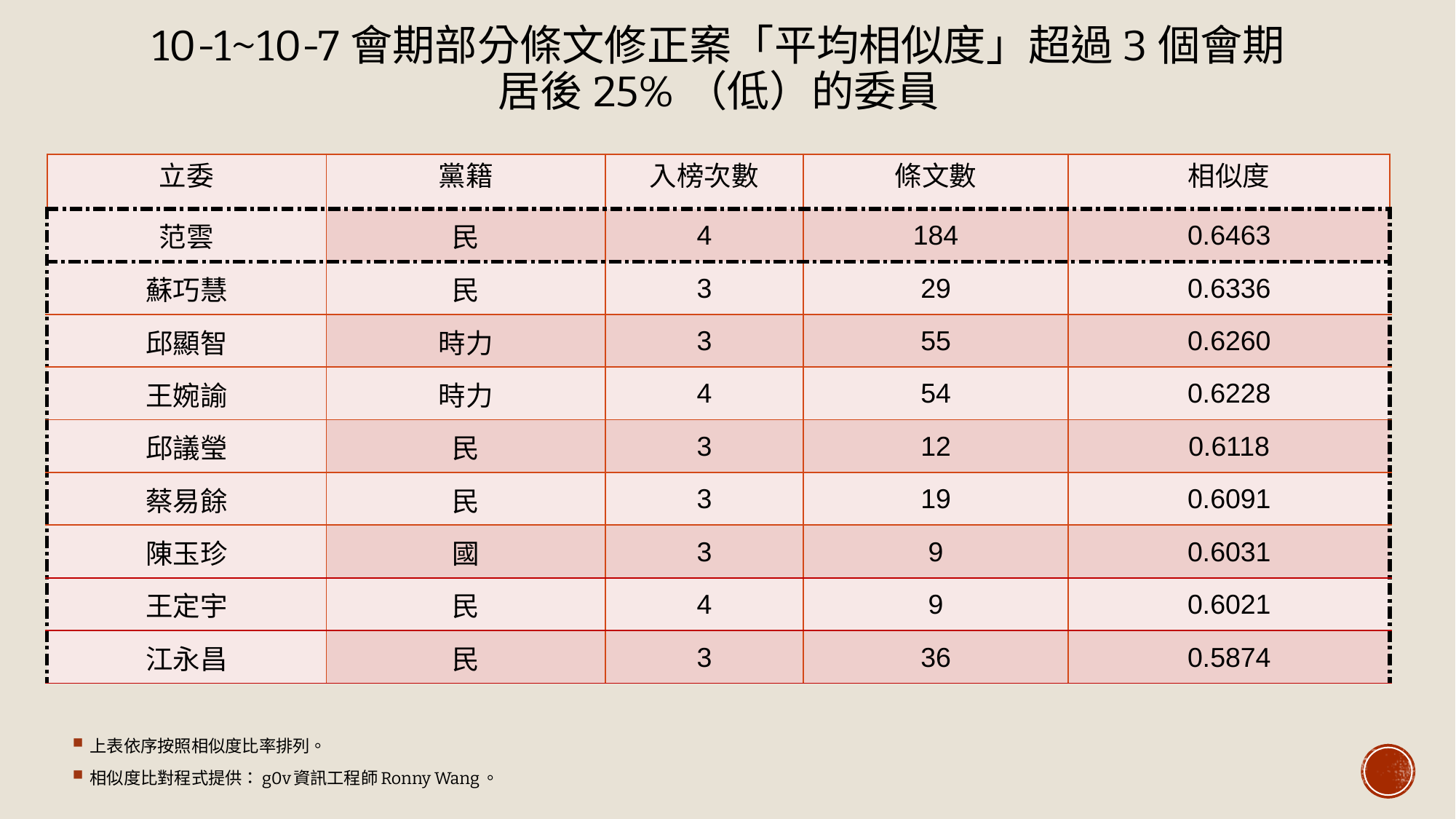

# 10-1~10-7會期部分條文修正案「平均相似度」超過3個會期 居後25%（低）的委員
| 立委 | 黨籍 | 入榜次數 | 條文數 | 相似度 |
| --- | --- | --- | --- | --- |
| 范雲 | 民 | 4 | 184 | 0.6463 |
| 蘇巧慧 | 民 | 3 | 29 | 0.6336 |
| 邱顯智 | 時力 | 3 | 55 | 0.6260 |
| 王婉諭 | 時力 | 4 | 54 | 0.6228 |
| 邱議瑩 | 民 | 3 | 12 | 0.6118 |
| 蔡易餘 | 民 | 3 | 19 | 0.6091 |
| 陳玉珍 | 國 | 3 | 9 | 0.6031 |
| 王定宇 | 民 | 4 | 9 | 0.6021 |
| 江永昌 | 民 | 3 | 36 | 0.5874 |
上表依序按照相似度比率排列。
相似度比對程式提供：g0v資訊工程師Ronny Wang。